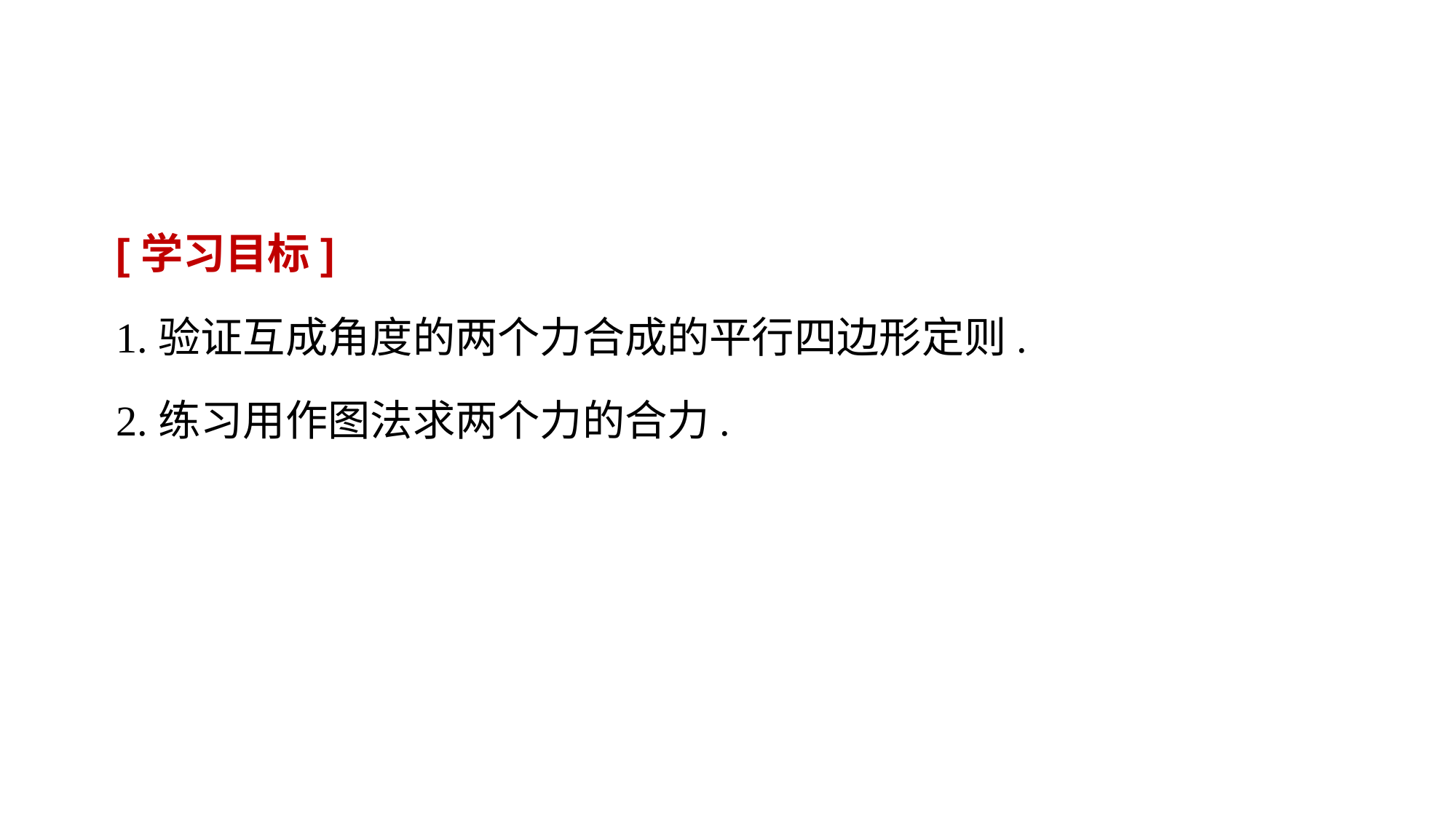

[学习目标]
1.验证互成角度的两个力合成的平行四边形定则.
2.练习用作图法求两个力的合力.